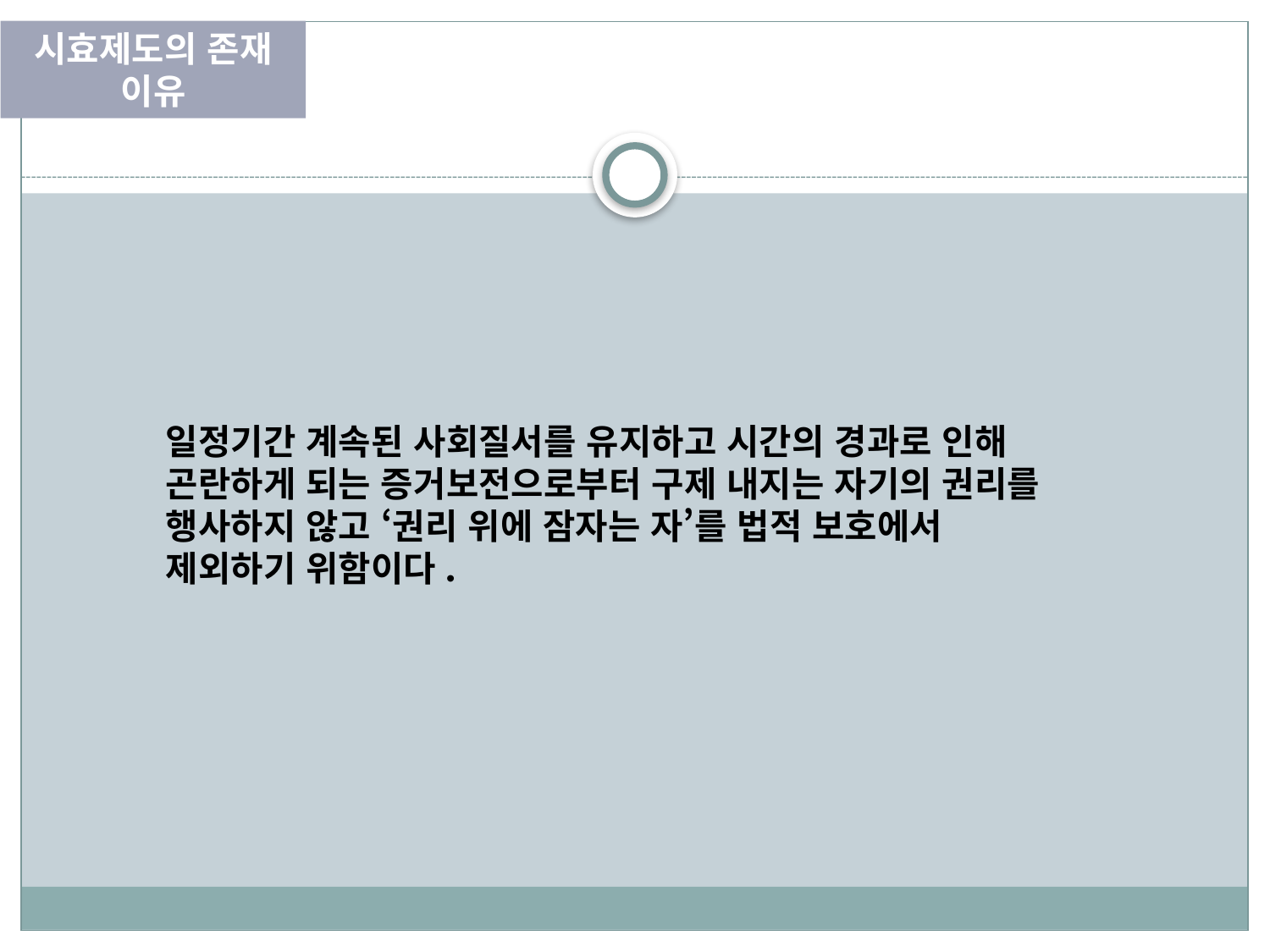

시효제도의 존재 이유
일정기간 계속된 사회질서를 유지하고 시간의 경과로 인해 곤란하게 되는 증거보전으로부터 구제 내지는 자기의 권리를 행사하지 않고 ‘권리 위에 잠자는 자’를 법적 보호에서 제외하기 위함이다.